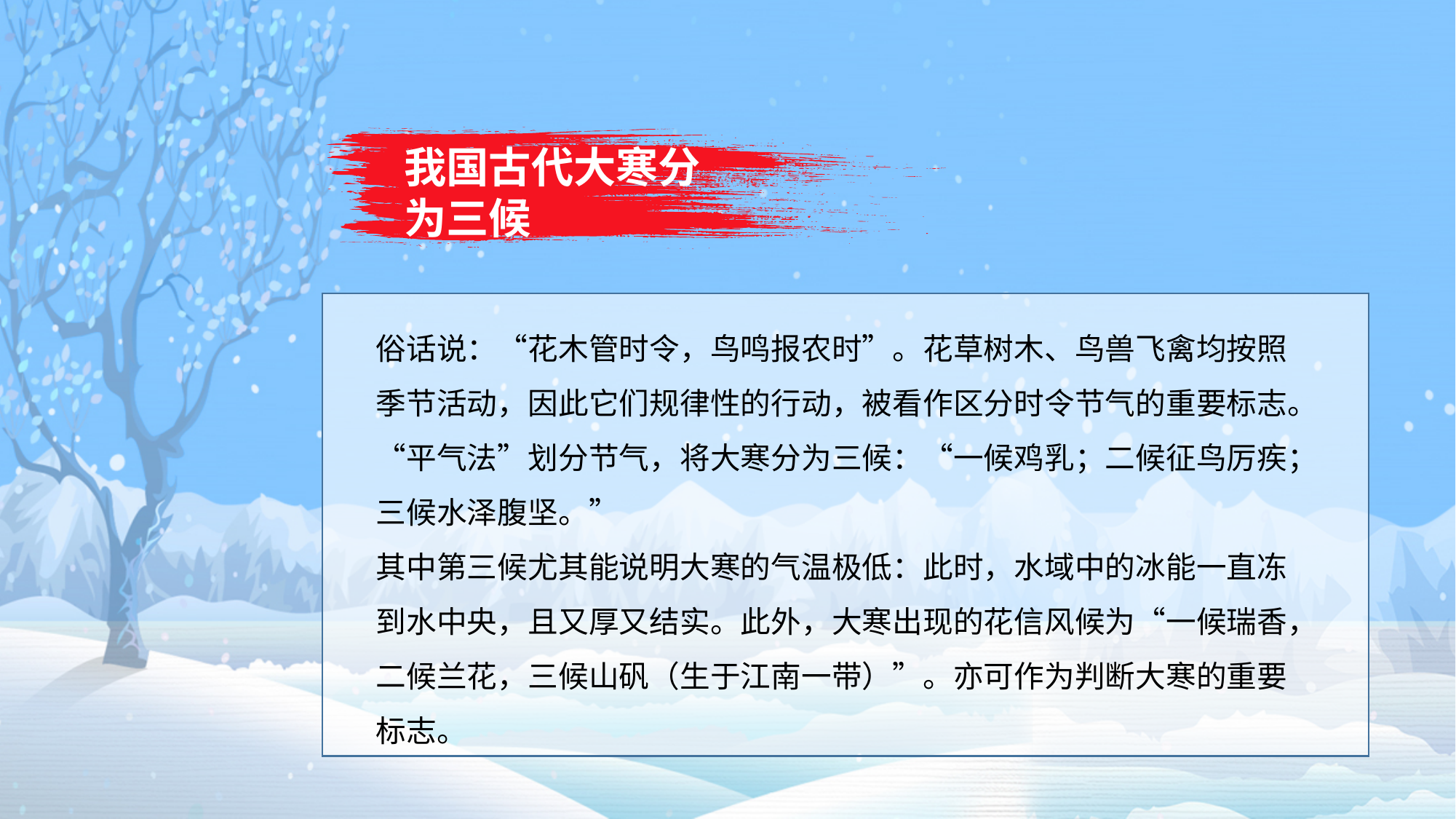

我国古代大寒分为三候

俗话说：“花木管时令，鸟鸣报农时”。花草树木、鸟兽飞禽均按照季节活动，因此它们规律性的行动，被看作区分时令节气的重要标志。“平气法”划分节气，将大寒分为三候：“一候鸡乳；二候征鸟厉疾；三候水泽腹坚。”
其中第三候尤其能说明大寒的气温极低：此时，水域中的冰能一直冻到水中央，且又厚又结实。此外，大寒出现的花信风候为“一候瑞香，二候兰花，三候山矾（生于江南一带）”。亦可作为判断大寒的重要标志。